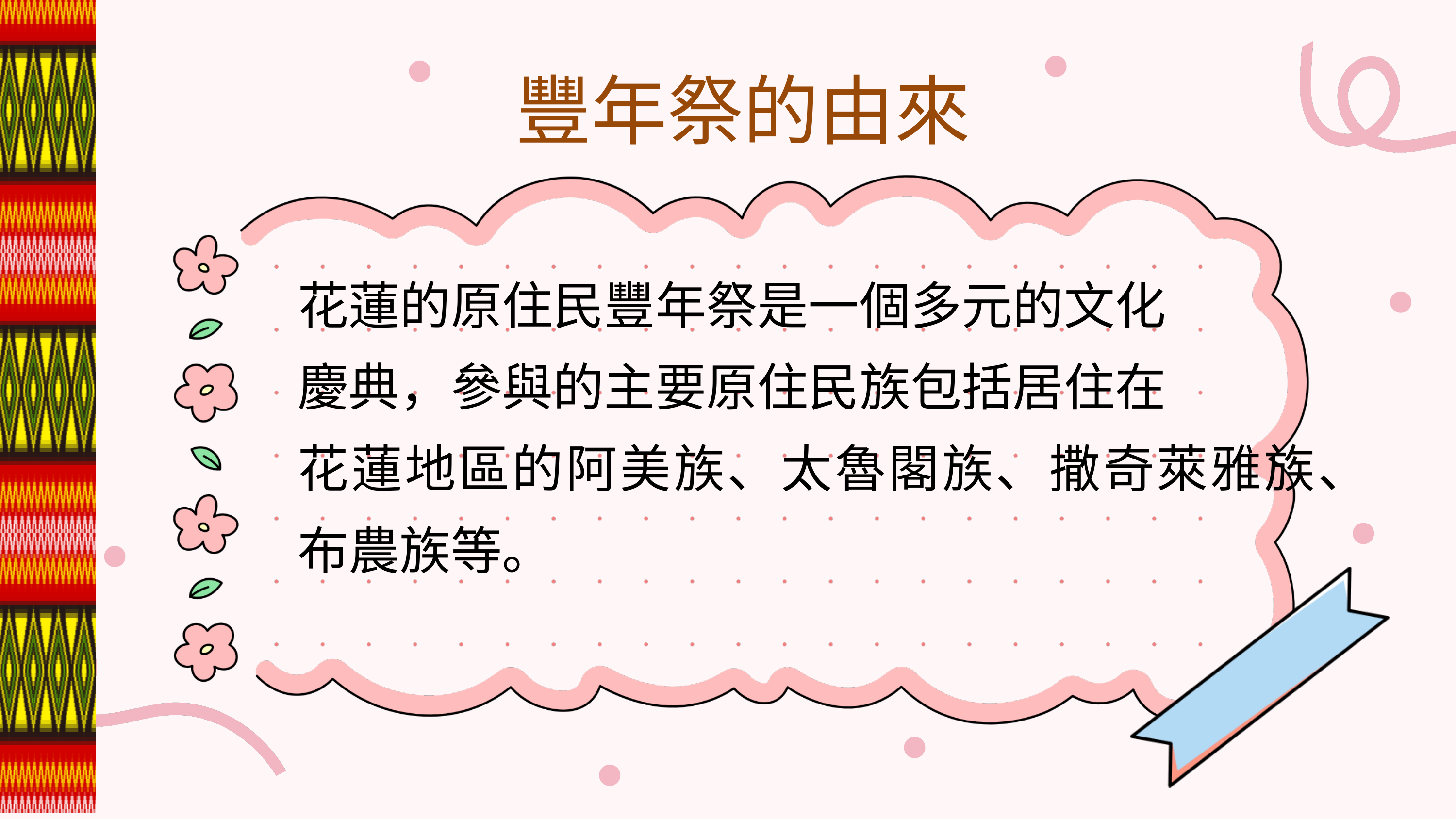

豐年祭的由來

花蓮的原住民豐年祭是一個多元的文化
慶典，參與的主要原住民族包括居住在
花蓮地區的阿美族、太魯閣族、撒奇萊雅族、
布農族等。